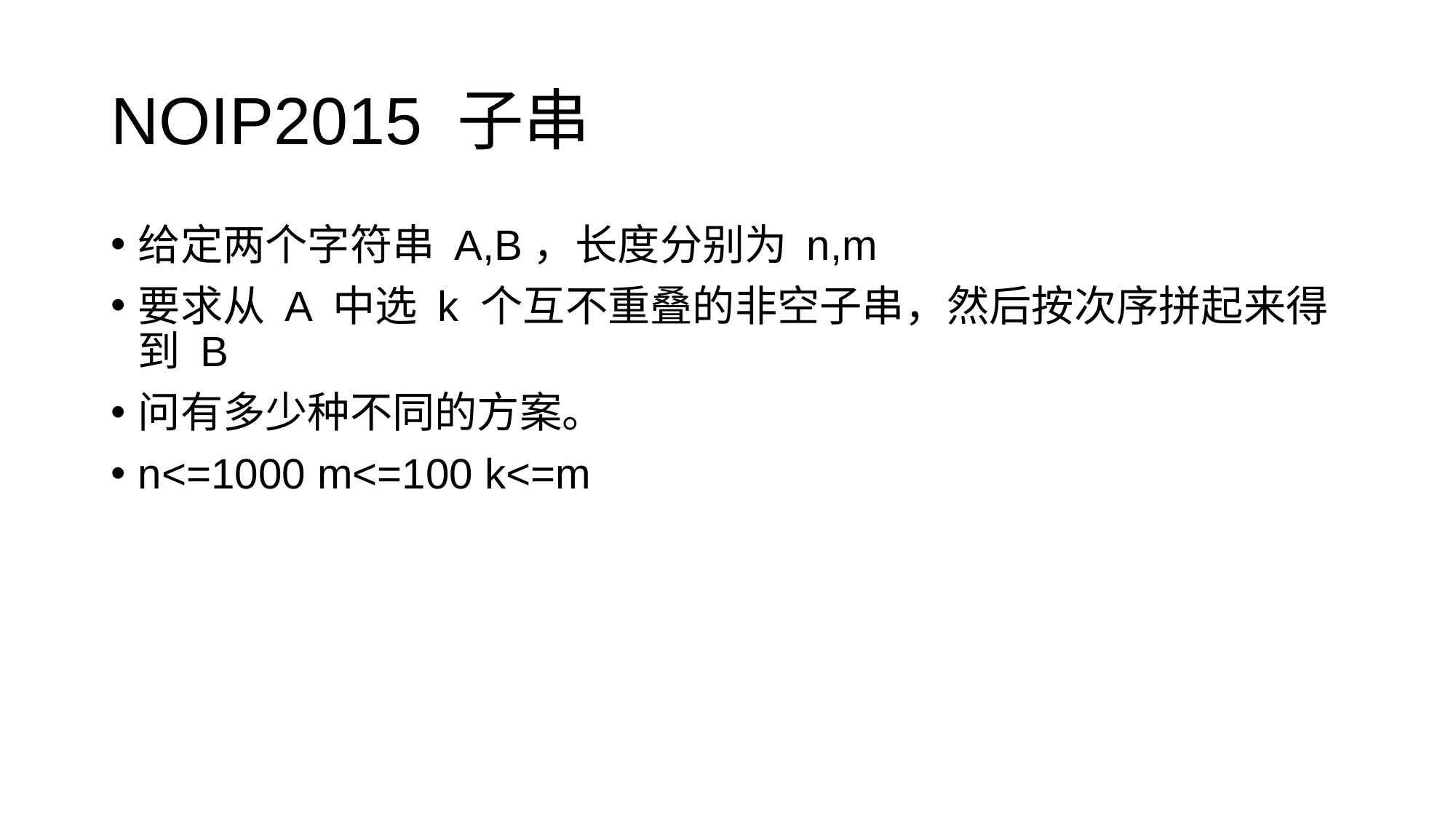

# NOIP2015 子串
给定两个字符串 A,B，长度分别为 n,m
要求从 A 中选 k 个互不重叠的非空子串，然后按次序拼起来得到 B
问有多少种不同的方案。
n<=1000 m<=100 k<=m